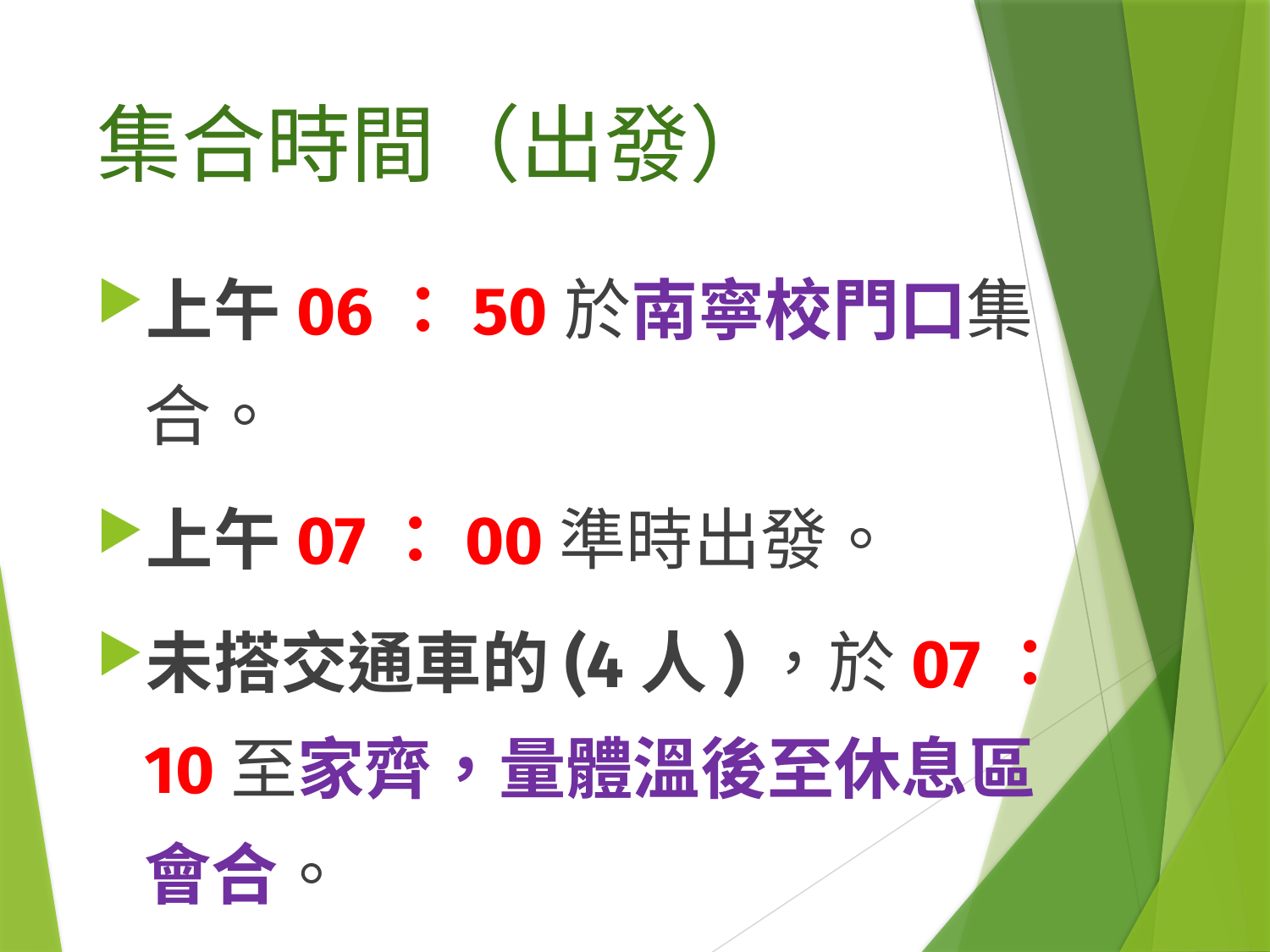

# 集合時間（出發）
上午06：50於南寧校門口集合。
上午07：00準時出發。
未搭交通車的(4人)，於07：10至家齊，量體溫後至休息區會合。